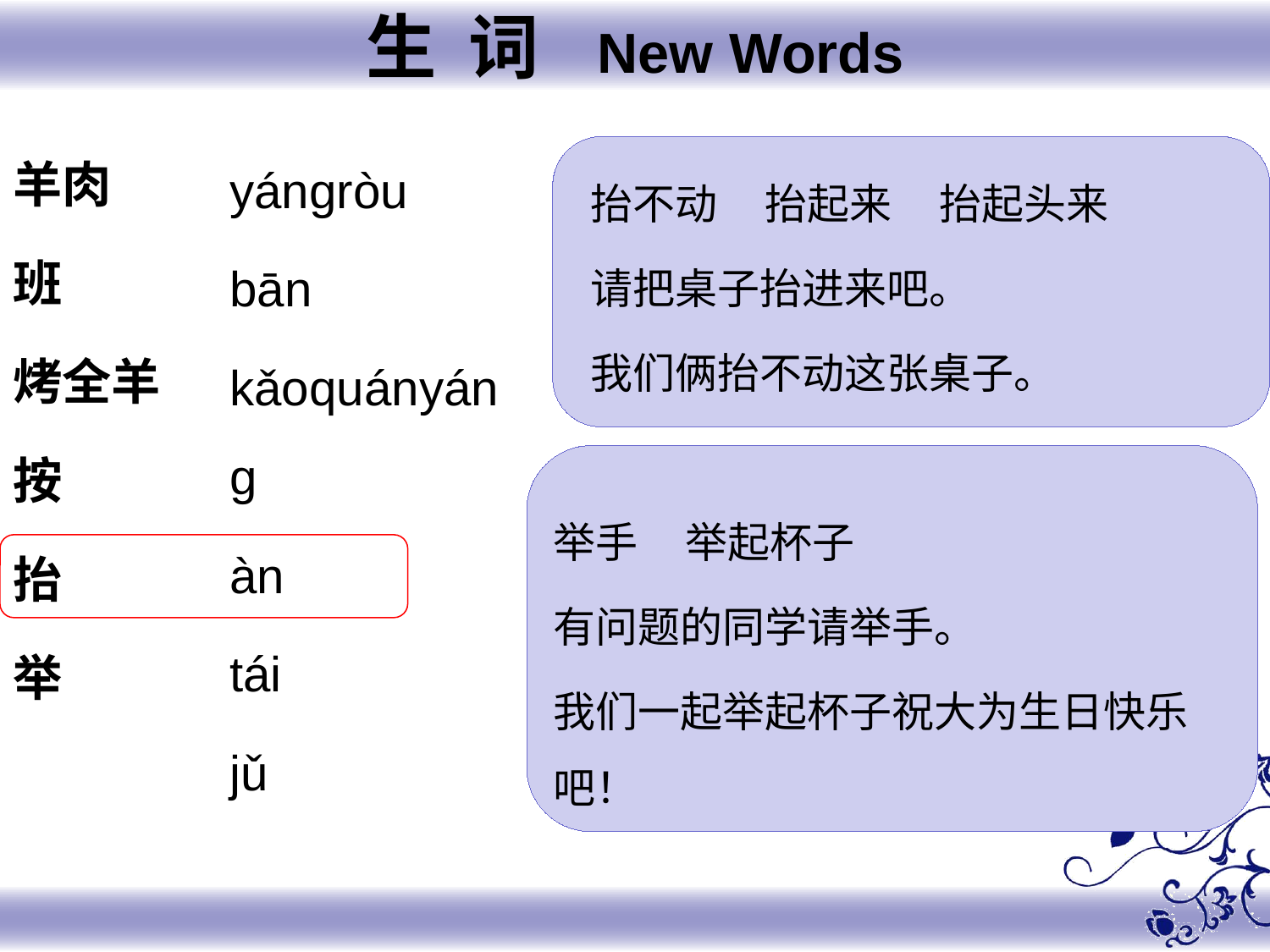

生  词   New Words
羊肉
班
烤全羊
按
抬
举
yángròu
bān
kǎoquányáng
àn
tái
jǔ

抬不动     抬起来     抬起头来
请把桌子抬进来吧。
我们俩抬不动这张桌子。

举手     举起杯子
有问题的同学请举手。
我们一起举起杯子祝大为生日快乐吧！